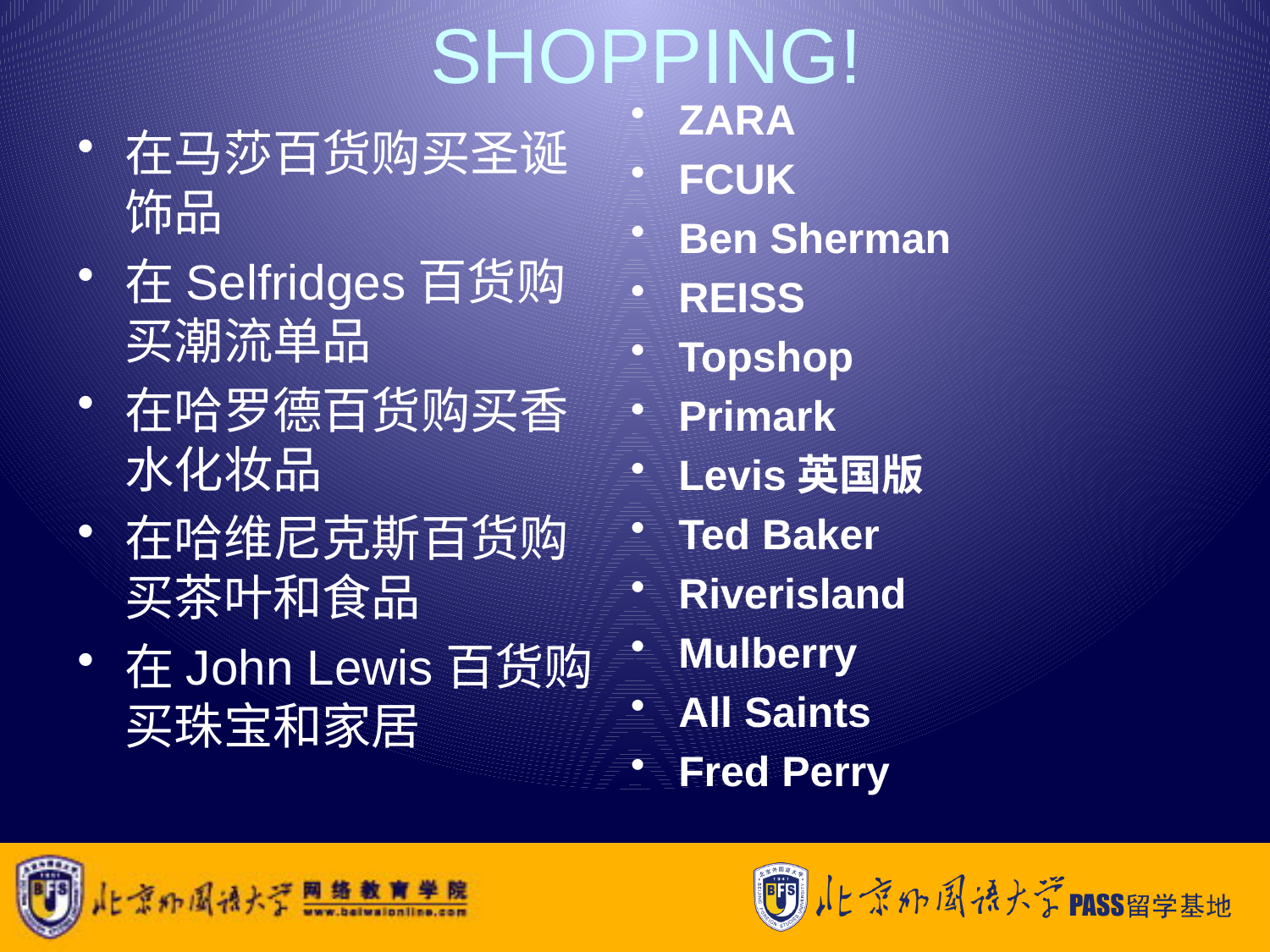

# SHOPPING!
ZARA
FCUK
Ben Sherman
REISS
Topshop
Primark
Levis英国版
Ted Baker
Riverisland
Mulberry
All Saints
Fred Perry

在马莎百货购买圣诞饰品
在Selfridges百货购买潮流单品
在哈罗德百货购买香水化妆品
在哈维尼克斯百货购买茶叶和食品
在John Lewis百货购买珠宝和家居